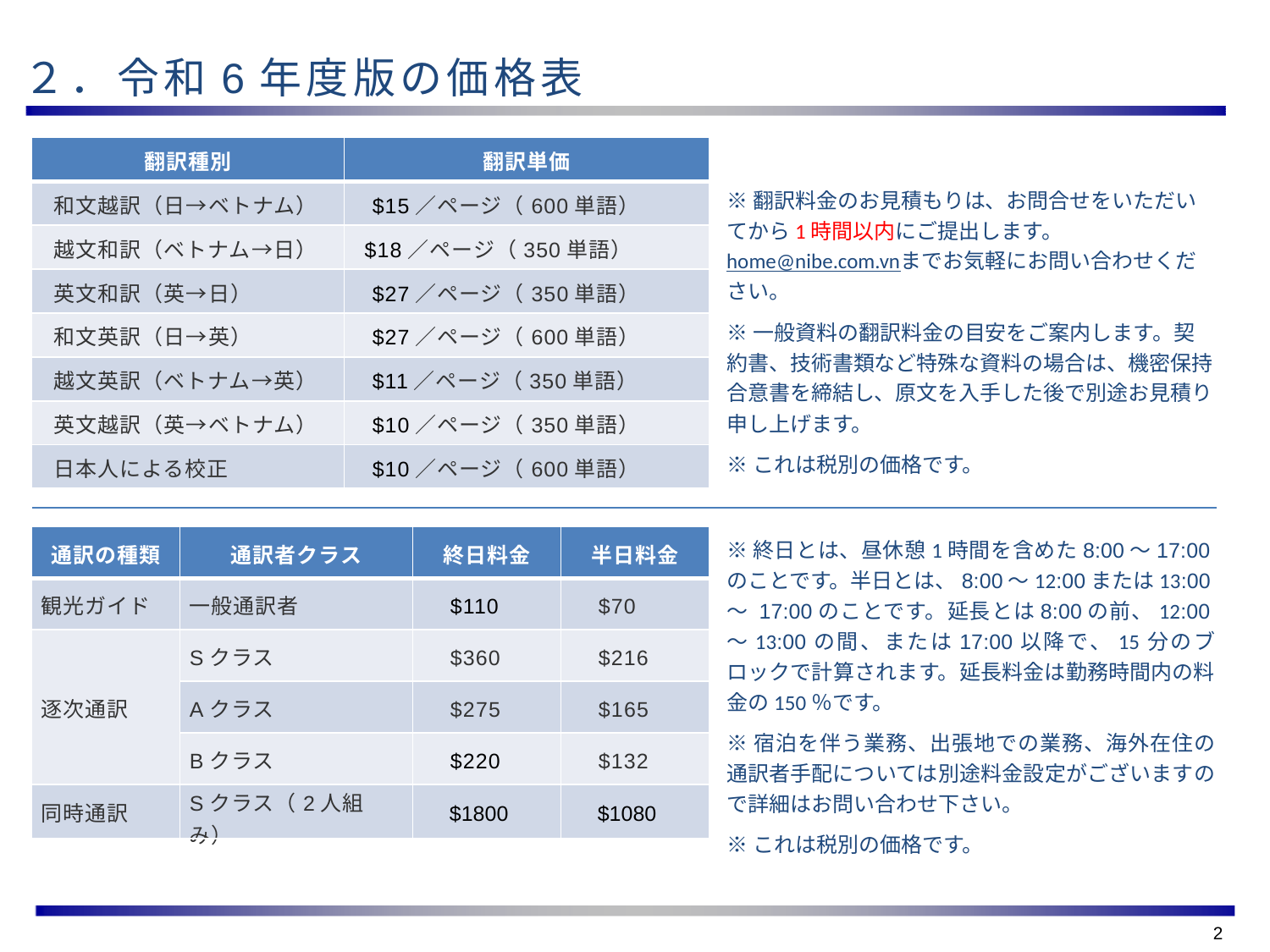

# ２．令和6年度版の価格表
| 翻訳種別 | 翻訳単価 |
| --- | --- |
| 和文越訳（日→ベトナム） | $15／ページ（600単語） |
| 越文和訳（ベトナム→日） | $18／ページ（350単語） |
| 英文和訳（英→日） | $27／ページ（350単語） |
| 和文英訳（日→英） | $27／ページ（600単語） |
| 越文英訳（ベトナム→英） | $11／ページ（350単語） |
| 英文越訳（英→ベトナム） | $10／ページ（350単語） |
| 日本人による校正 | $10／ページ（600単語） |
※翻訳料金のお見積もりは、お問合せをいただいてから1時間以内にご提出します。home@nibe.com.vnまでお気軽にお問い合わせください。
※一般資料の翻訳料金の目安をご案内します。契約書、技術書類など特殊な資料の場合は、機密保持合意書を締結し、原文を入手した後で別途お見積り申し上げます。
※これは税別の価格です。
※終日とは、昼休憩1時間を含めた8:00～17:00のことです。半日とは、8:00～12:00または13:00～ 17:00のことです。延長とは8:00の前、12:00～13:00の間、または17:00以降で、15分のブロックで計算されます。延長料金は勤務時間内の料金の150％です。
※宿泊を伴う業務、出張地での業務、海外在住の通訳者手配については別途料金設定がございますので詳細はお問い合わせ下さい。
※これは税別の価格です。
| 通訳の種類 | 通訳者クラス | 終日料金 | 半日料金 |
| --- | --- | --- | --- |
| 観光ガイド | 一般通訳者 | $110 | $70 |
| 逐次通訳 | Sクラス | $360 | $216 |
|  | Aクラス | $275 | $165 |
|  | Bクラス | $220 | $132 |
| 同時通訳 | Sクラス（2人組み） | $1800 | $1080 |
2